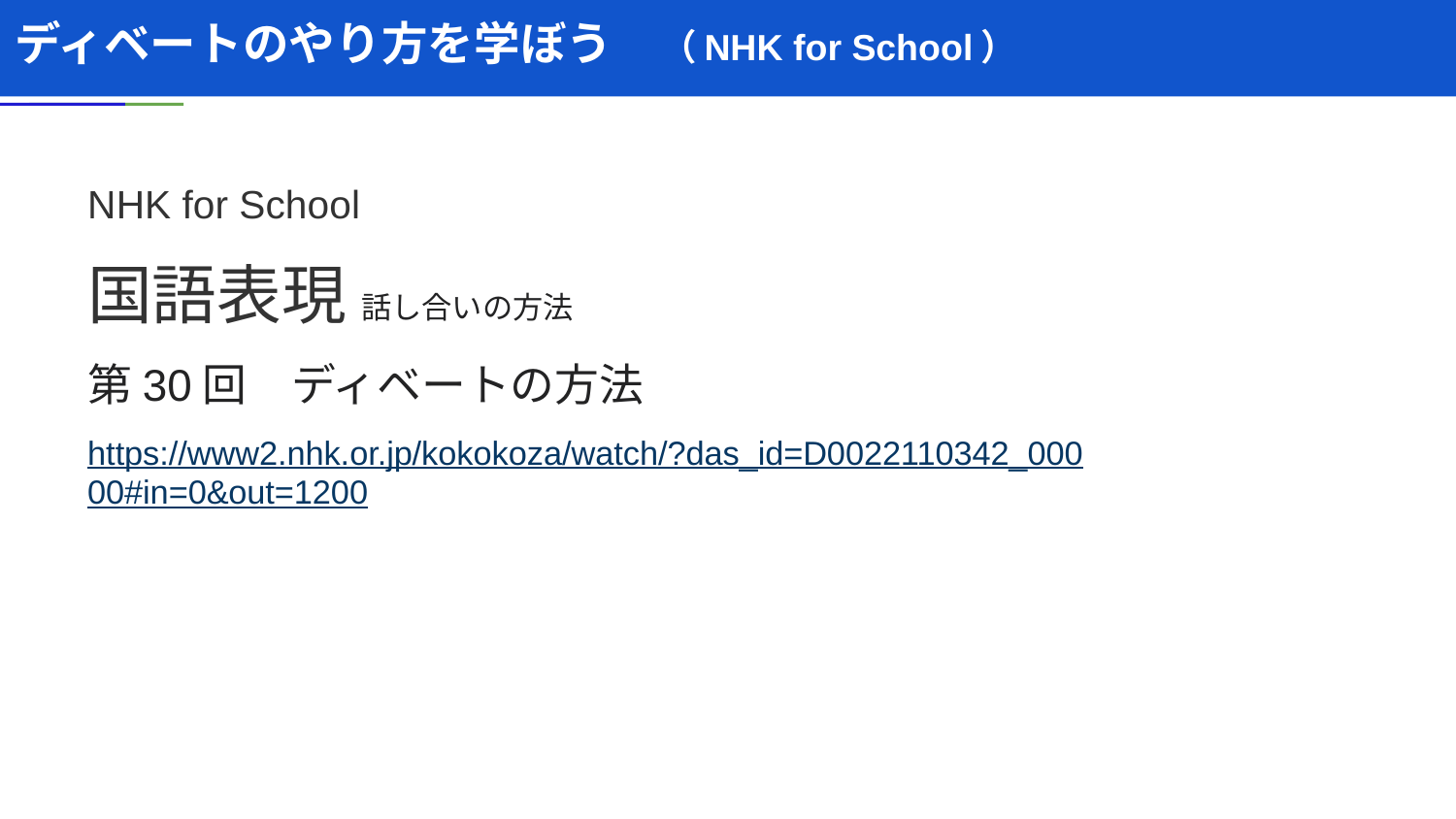

# ディベートのやり方を学ぼう　（NHK for School）
NHK for School
国語表現 話し合いの方法
第30回　ディベートの方法
https://www2.nhk.or.jp/kokokoza/watch/?das_id=D0022110342_00000#in=0&out=1200